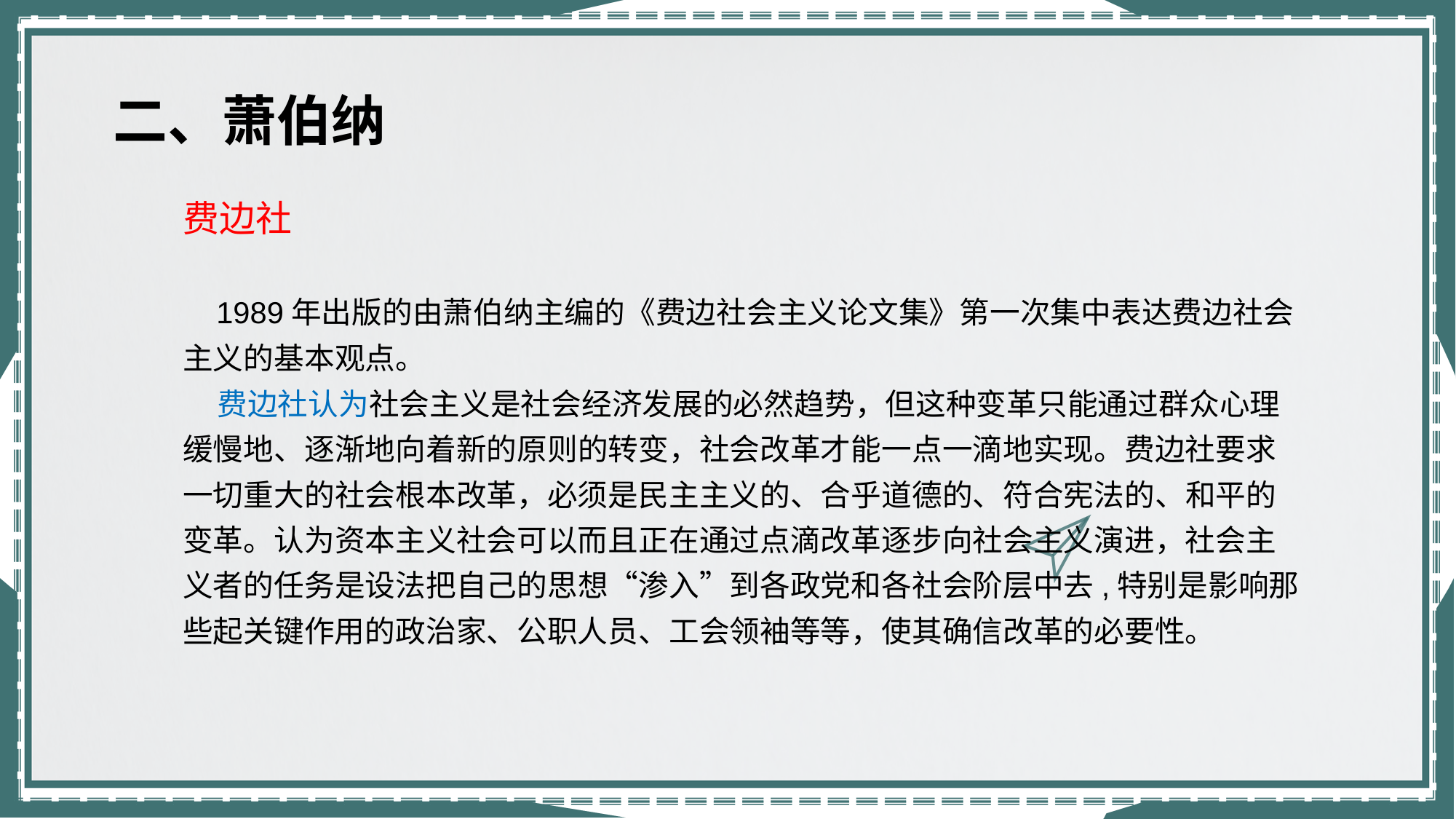

二、萧伯纳
费边社

    1989年出版的由萧伯纳主编的《费边社会主义论文集》第一次集中表达费边社会主义的基本观点。
    费边社认为社会主义是社会经济发展的必然趋势，但这种变革只能通过群众心理缓慢地、逐渐地向着新的原则的转变，社会改革才能一点一滴地实现。费边社要求一切重大的社会根本改革，必须是民主主义的、合乎道德的、符合宪法的、和平的变革。认为资本主义社会可以而且正在通过点滴改革逐步向社会主义演进，社会主义者的任务是设法把自己的思想“渗入”到各政党和各社会阶层中去,特别是影响那些起关键作用的政治家、公职人员、工会领袖等等，使其确信改革的必要性。